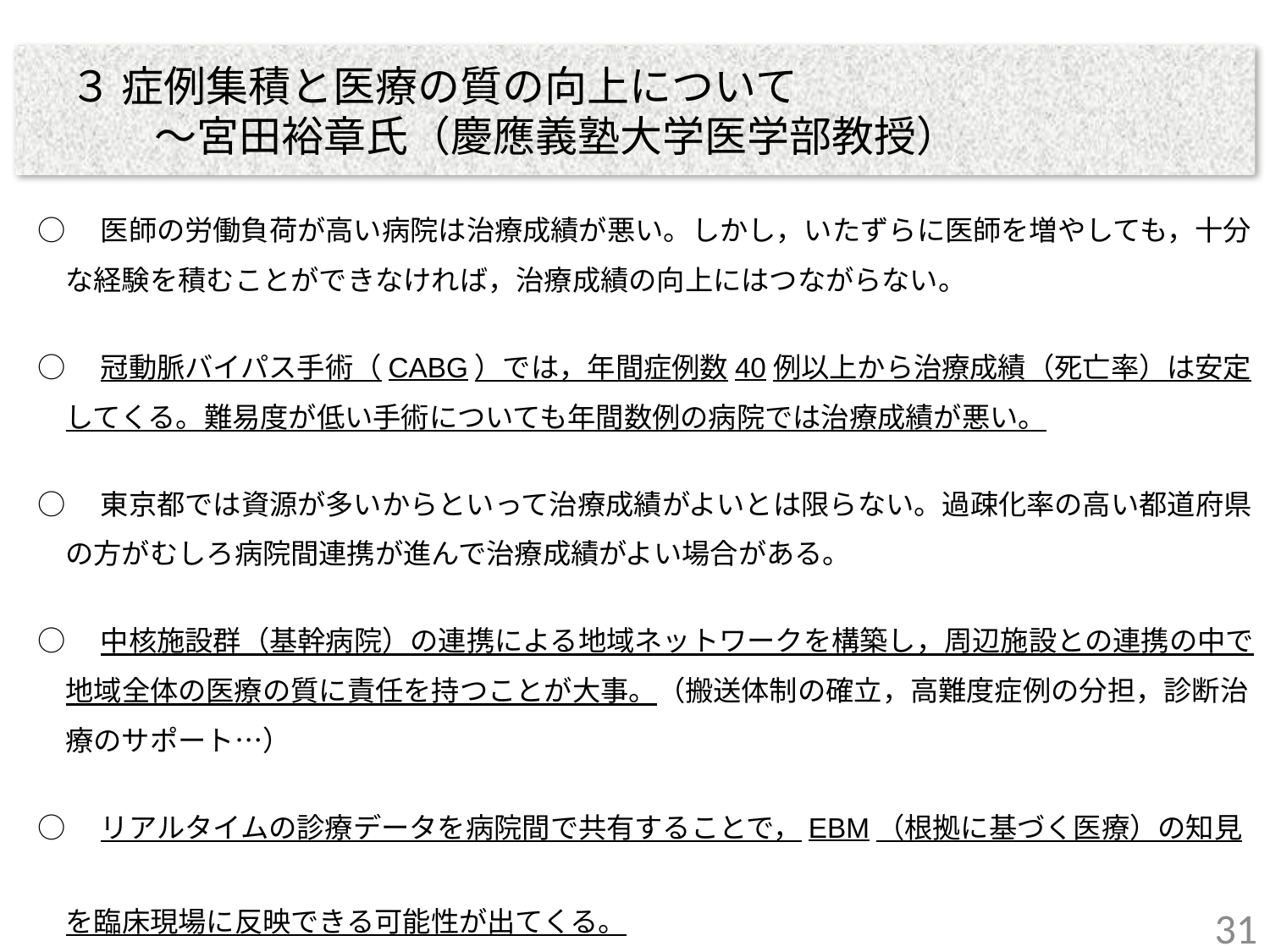

# ３ 症例集積と医療の質の向上について 　　　～宮田裕章氏（慶應義塾大学医学部教授）
○　医師の労働負荷が高い病院は治療成績が悪い。しかし，いたずらに医師を増やしても，十分
　な経験を積むことができなければ，治療成績の向上にはつながらない。

○　冠動脈バイパス手術（CABG）では，年間症例数40例以上から治療成績（死亡率）は安定
　してくる。難易度が低い手術についても年間数例の病院では治療成績が悪い。

○　東京都では資源が多いからといって治療成績がよいとは限らない。過疎化率の高い都道府県
　の方がむしろ病院間連携が進んで治療成績がよい場合がある。

○　中核施設群（基幹病院）の連携による地域ネットワークを構築し，周辺施設との連携の中で
　地域全体の医療の質に責任を持つことが大事。（搬送体制の確立，高難度症例の分担，診断治
　療のサポート…）

○　リアルタイムの診療データを病院間で共有することで，EBM（根拠に基づく医療）の知見
　を臨床現場に反映できる可能性が出てくる。
31